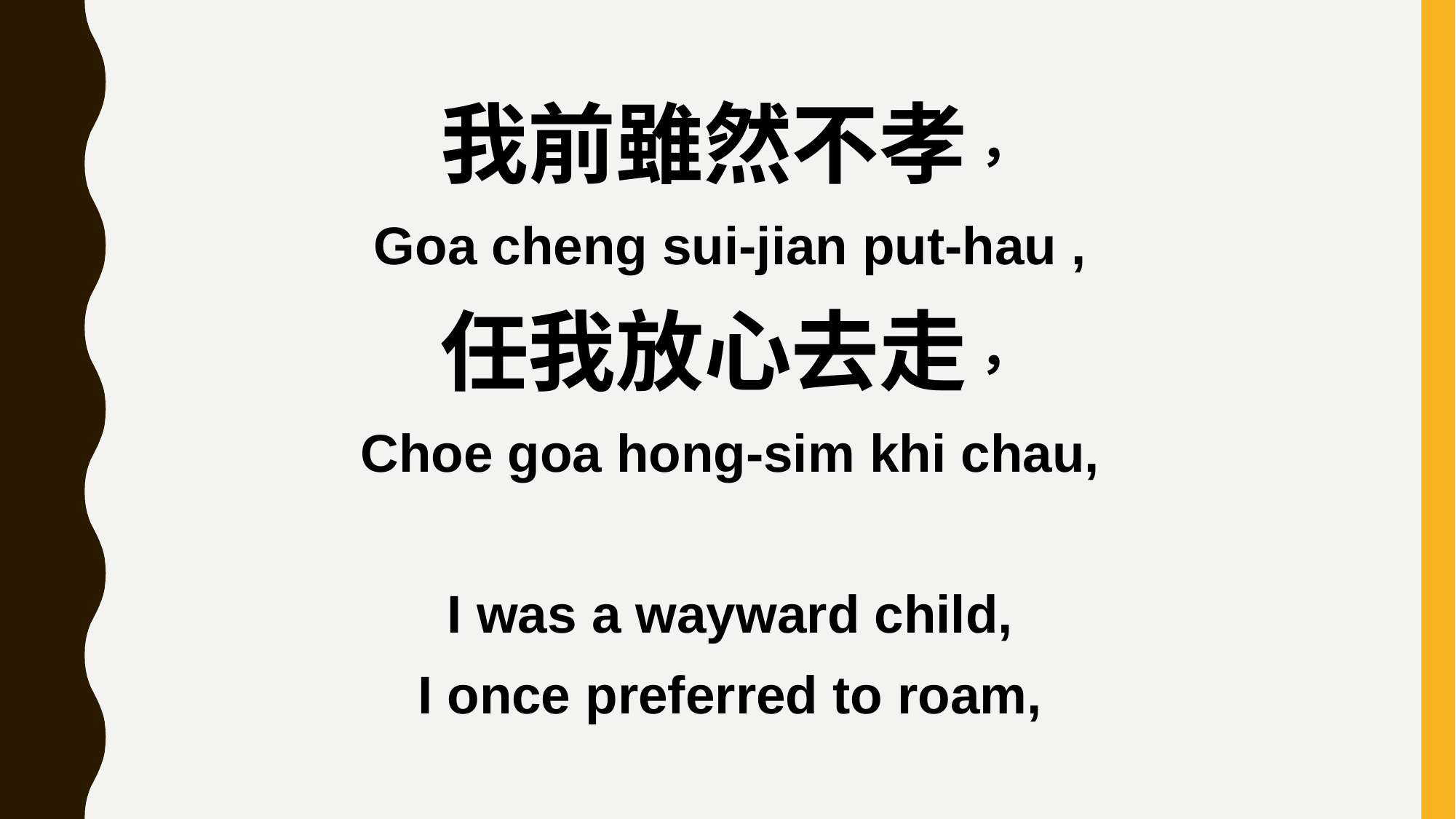

我前雖然不孝，
Goa cheng sui-jian put-hau ,
任我放心去走，
Choe goa hong-sim khi chau,

I was a wayward child,
I once preferred to roam,